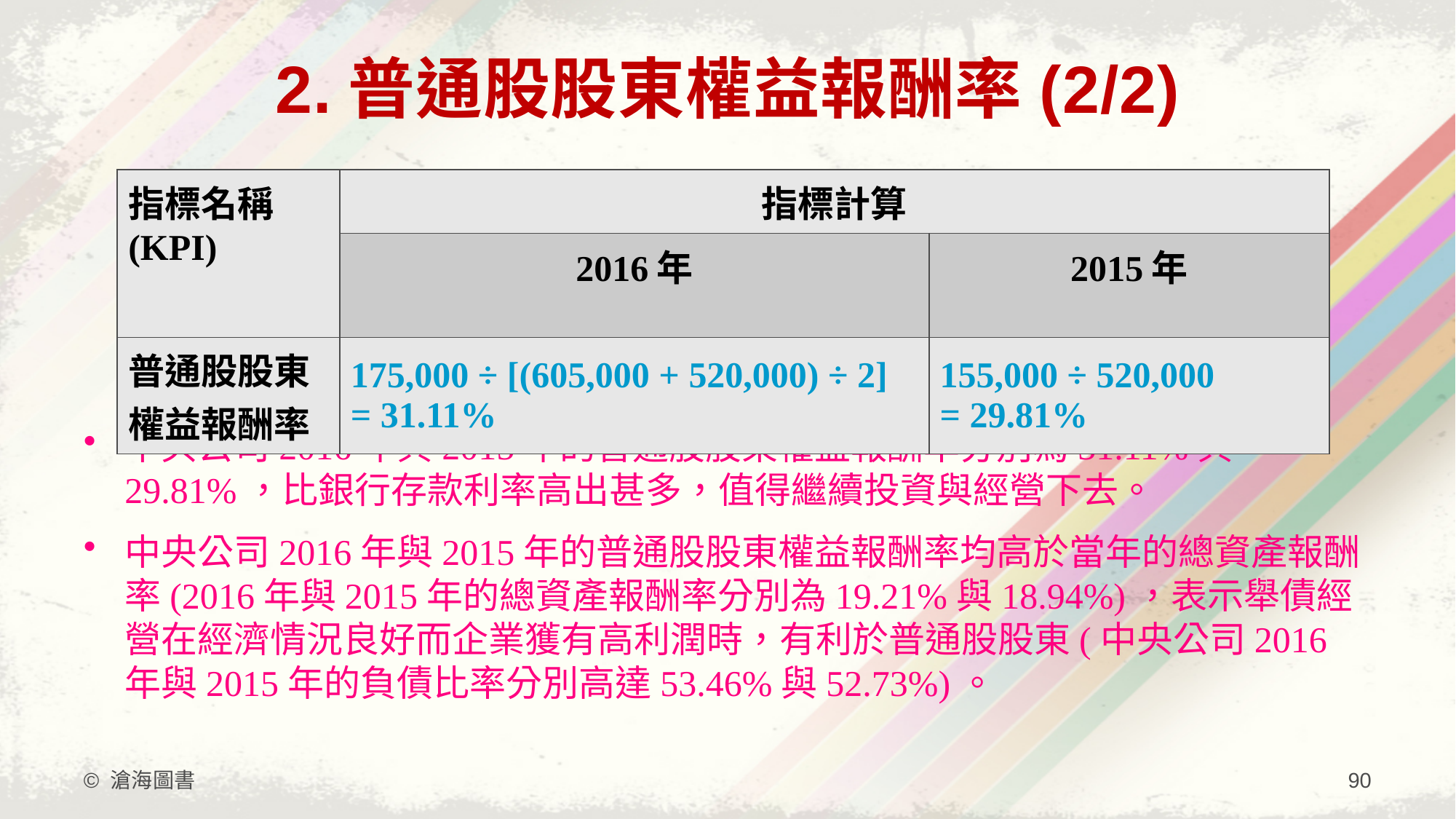

# 2.普通股股東權益報酬率(2/2)
| 指標名稱 (KPI) | 指標計算 |  |
| --- | --- | --- |
|  | 2016年 | 2015年 |
| 普通股股東權益報酬率 | 175,000 ÷ [(605,000 + 520,000) ÷ 2] = 31.11% | 155,000 ÷ 520,000 = 29.81% |
中央公司2016年與2015年的普通股股東權益報酬率分別為31.11%與29.81%，比銀行存款利率高出甚多，值得繼續投資與經營下去。
中央公司2016年與2015年的普通股股東權益報酬率均高於當年的總資產報酬率(2016年與2015年的總資產報酬率分別為19.21%與18.94%)，表示舉債經營在經濟情況良好而企業獲有高利潤時，有利於普通股股東(中央公司2016年與2015年的負債比率分別高達53.46%與52.73%)。

© 滄海圖書
90